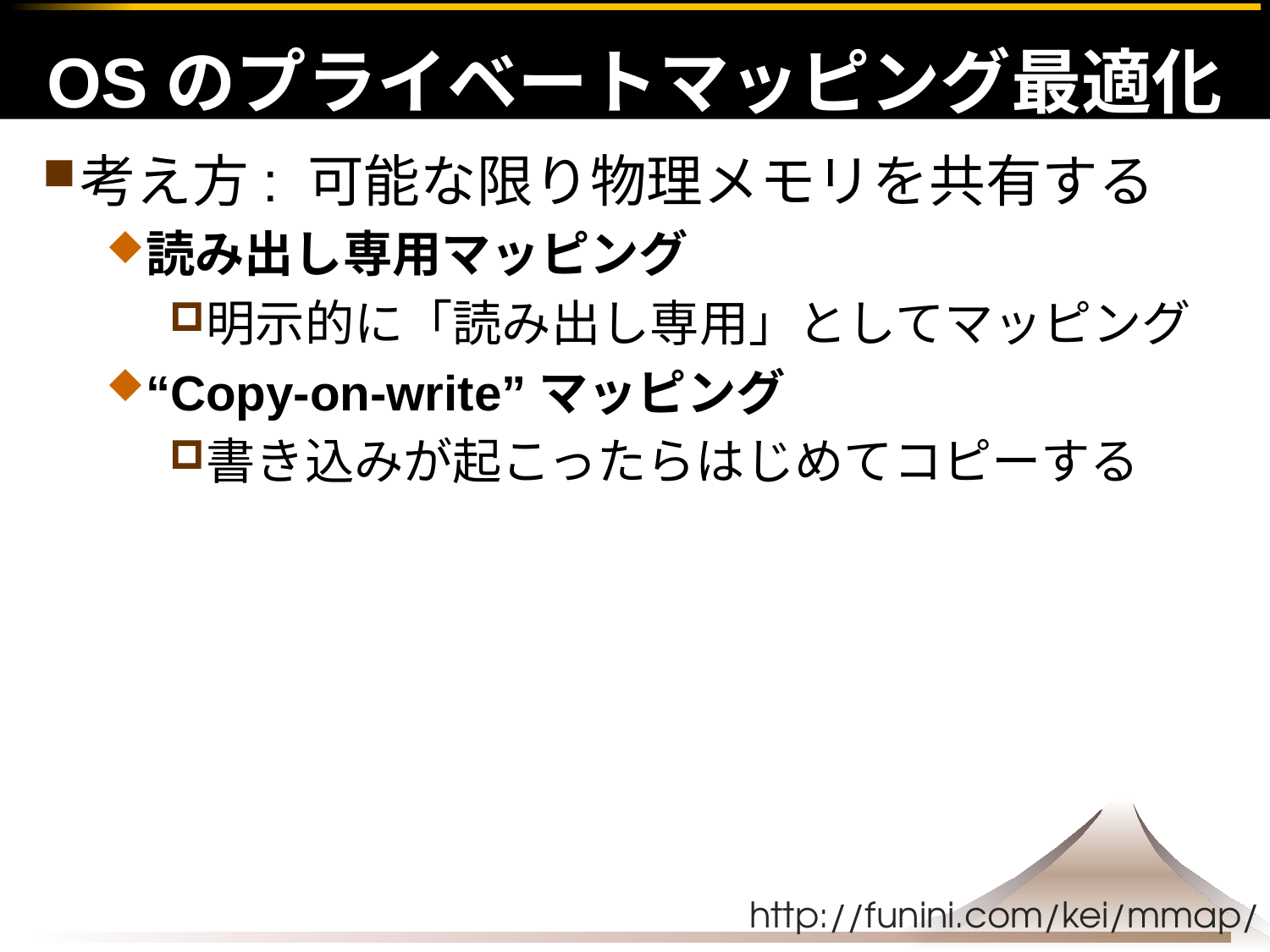

# OSのプライベートマッピング最適化
考え方: 可能な限り物理メモリを共有する
読み出し専用マッピング
明示的に「読み出し専用」としてマッピング
“Copy-on-write”マッピング
書き込みが起こったらはじめてコピーする